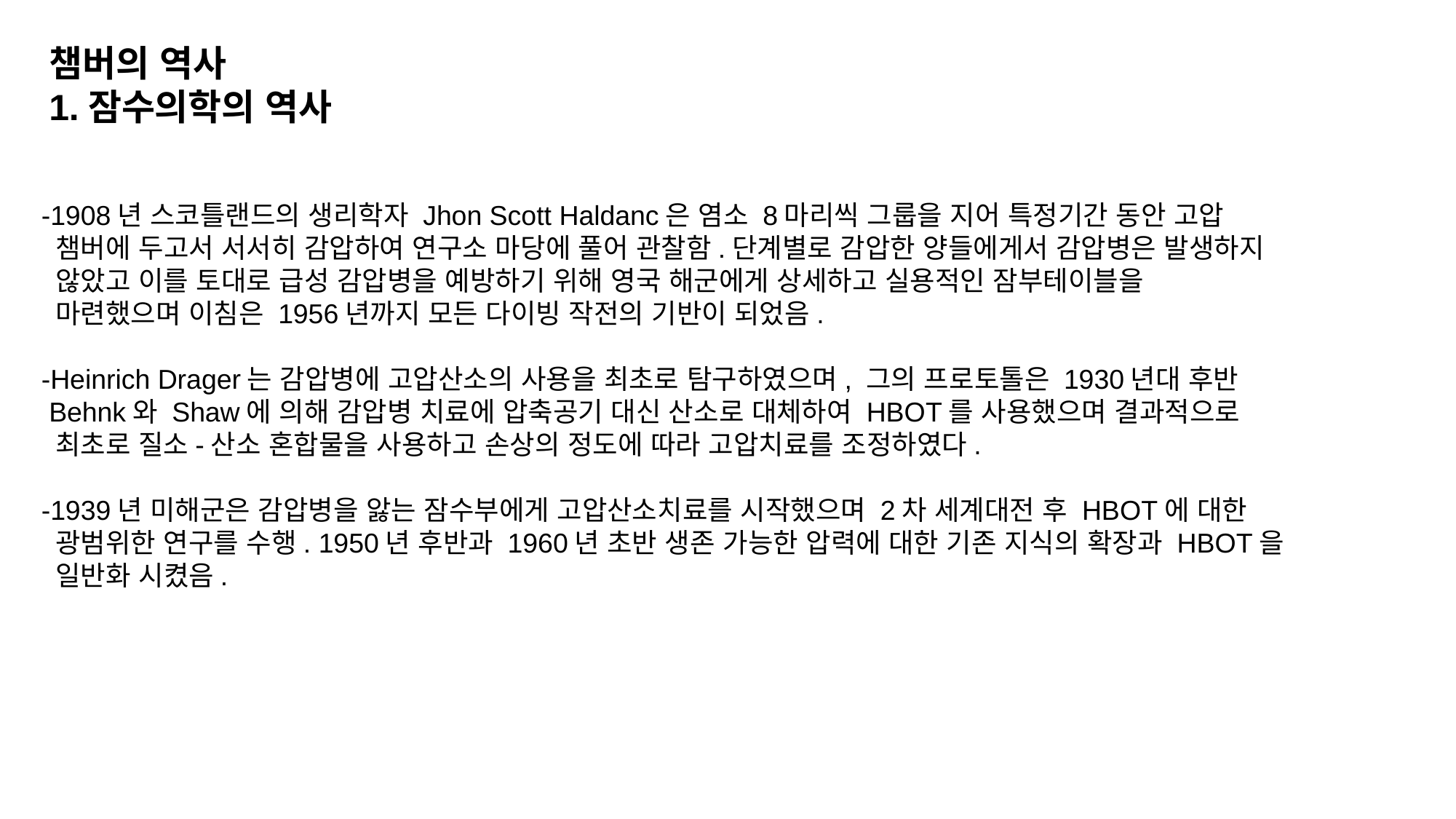

챔버의 역사
1.잠수의학의 역사
-1908년 스코틀랜드의 생리학자 Jhon Scott Haldanc은 염소 8마리씩 그룹을 지어 특정기간 동안 고압
 챔버에 두고서 서서히 감압하여 연구소 마당에 풀어 관찰함.단계별로 감압한 양들에게서 감압병은 발생하지
 않았고 이를 토대로 급성 감압병을 예방하기 위해 영국 해군에게 상세하고 실용적인 잠부테이블을
 마련했으며 이침은 1956년까지 모든 다이빙 작전의 기반이 되었음.

-Heinrich Drager는 감압병에 고압산소의 사용을 최초로 탐구하였으며, 그의 프로토톨은 1930년대 후반
 Behnk와 Shaw에 의해 감압병 치료에 압축공기 대신 산소로 대체하여 HBOT를 사용했으며 결과적으로
 최초로 질소-산소 혼합물을 사용하고 손상의 정도에 따라 고압치료를 조정하였다.

-1939년 미해군은 감압병을 앓는 잠수부에게 고압산소치료를 시작했으며 2차 세계대전 후 HBOT에 대한
 광범위한 연구를 수행. 1950년 후반과 1960년 초반 생존 가능한 압력에 대한 기존 지식의 확장과 HBOT을
 일반화 시켰음.